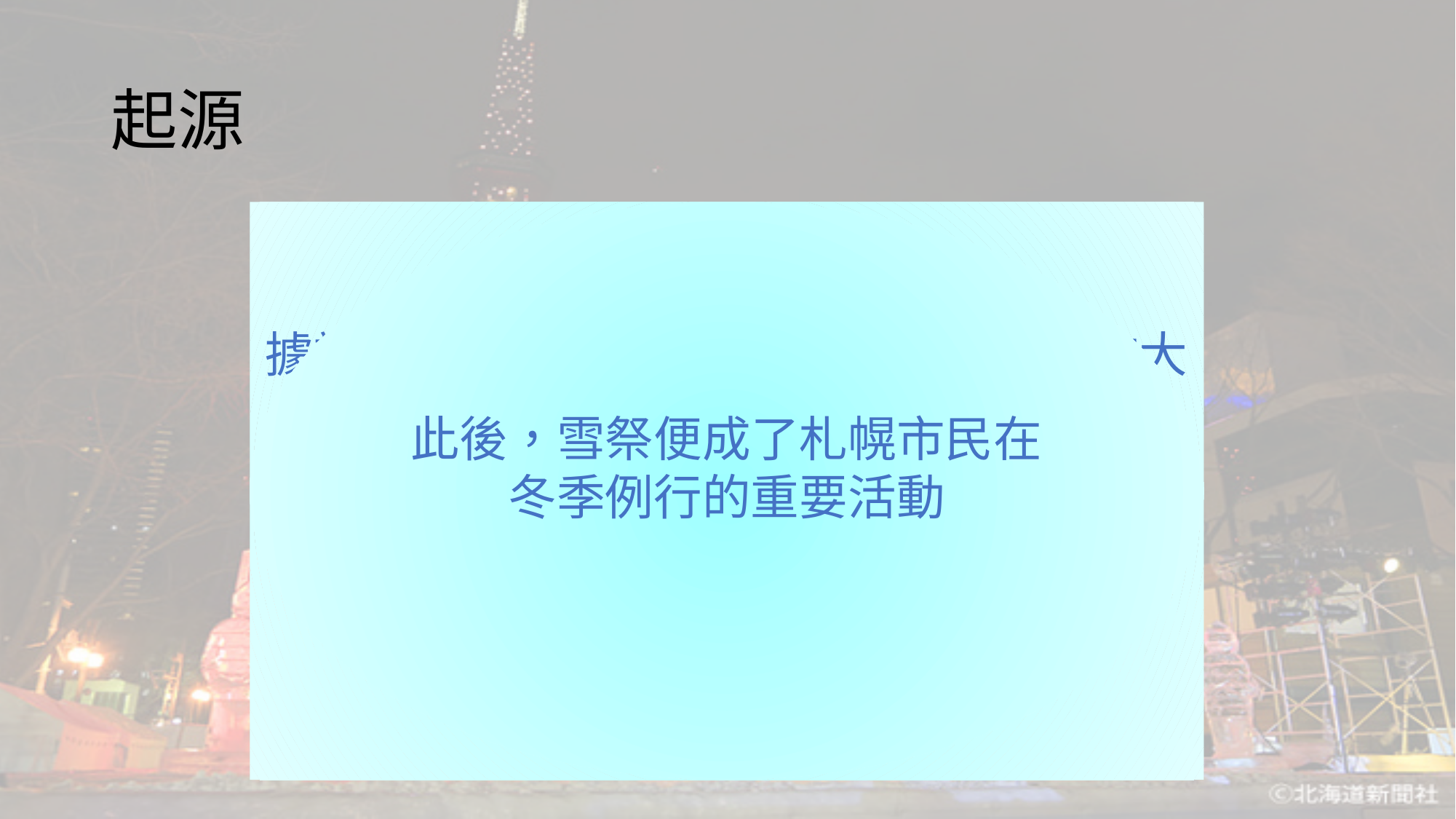

# 起源

此後，雪祭便成了札幌市民在冬季例行的重要活動

同時舉辦了打雪仗大賽、雪像展、狂歡節等活動

沒想到約有五萬多人參加，受歡迎程度超乎預期之外

據說當時只是由當地的中學生和高中生在大通公園製作了 6 座雪像